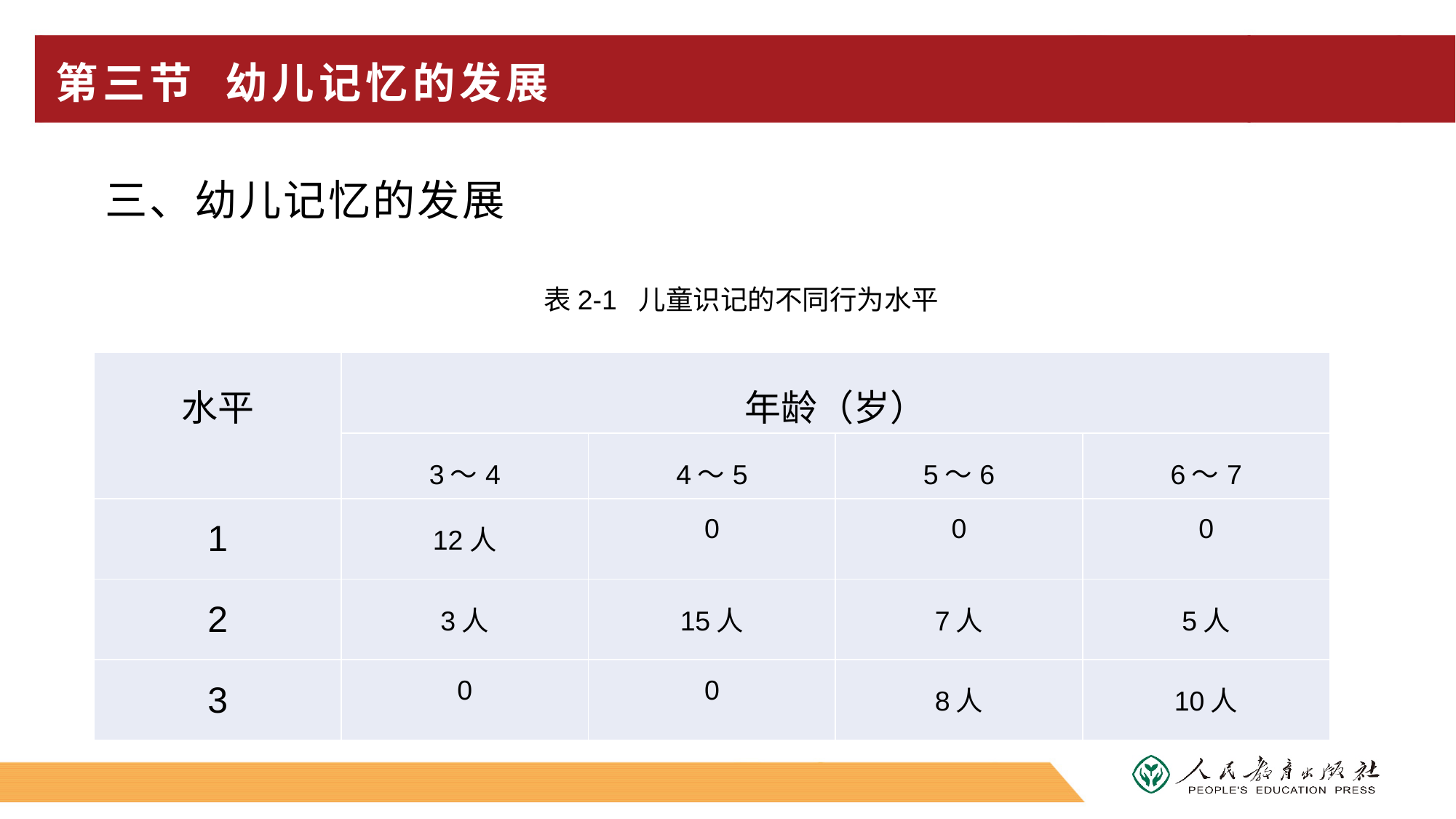

# 第三节  幼儿记忆的发展
三、幼儿记忆的发展

表2-1  儿童识记的不同行为水平
| 水平 | 年龄（岁） |  |  |  |
| --- | --- | --- | --- | --- |
|  | 3～4 | 4～5 | 5～6 | 6～7 |
| 1 | 12人 | 0 | 0 | 0 |
| 2 | 3人 | 15人 | 7人 | 5人 |
| 3 | 0 | 0 | 8人 | 10人 |